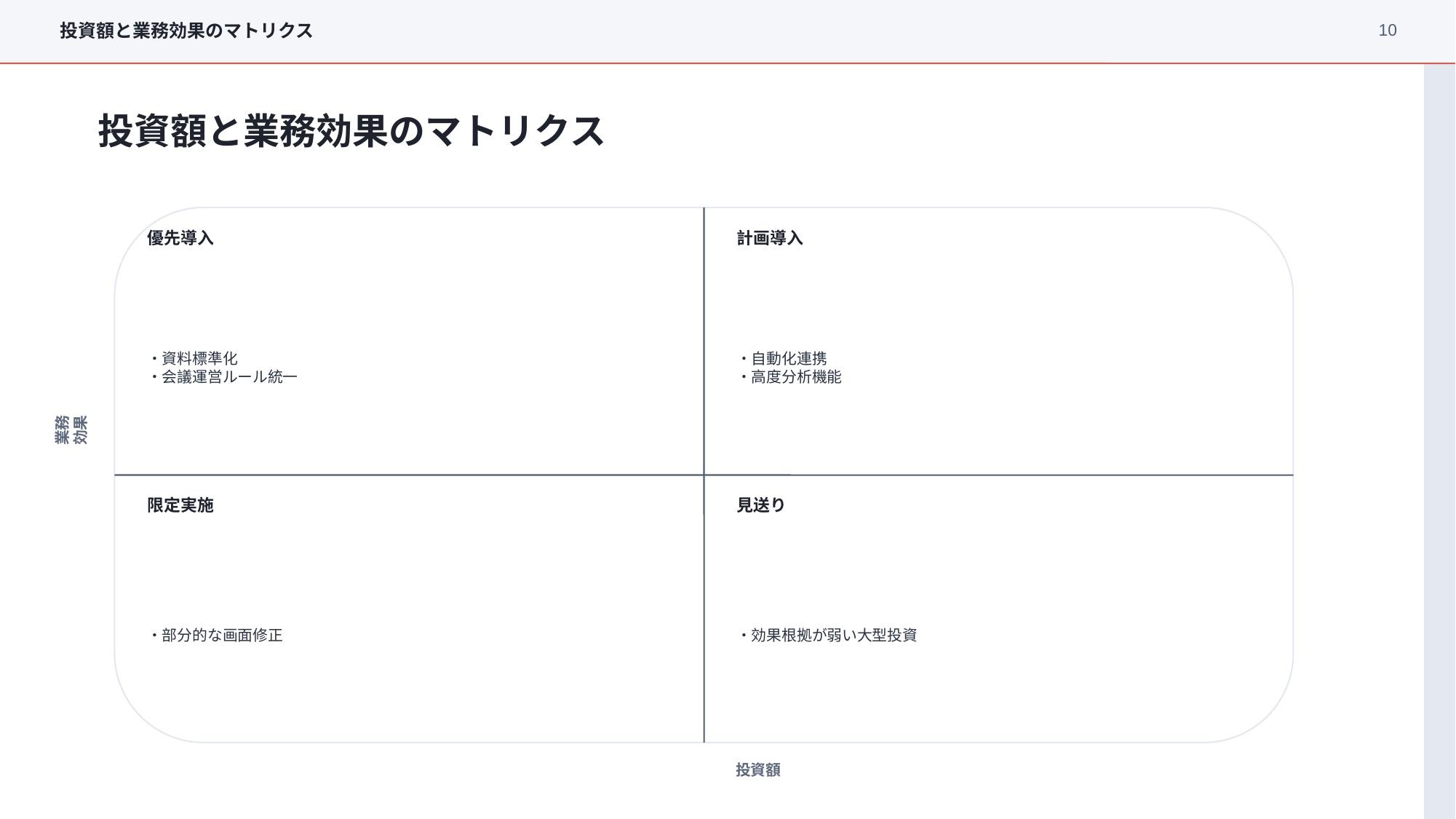

10
投資額と業務効果のマトリクス

投資額と業務効果のマトリクス

優先導入
計画導入
・資料標準化
・会議運営ルール統一
・自動化連携
・高度分析機能
業務効果

限定実施
見送り
・部分的な画面修正
・効果根拠が弱い大型投資
投資額